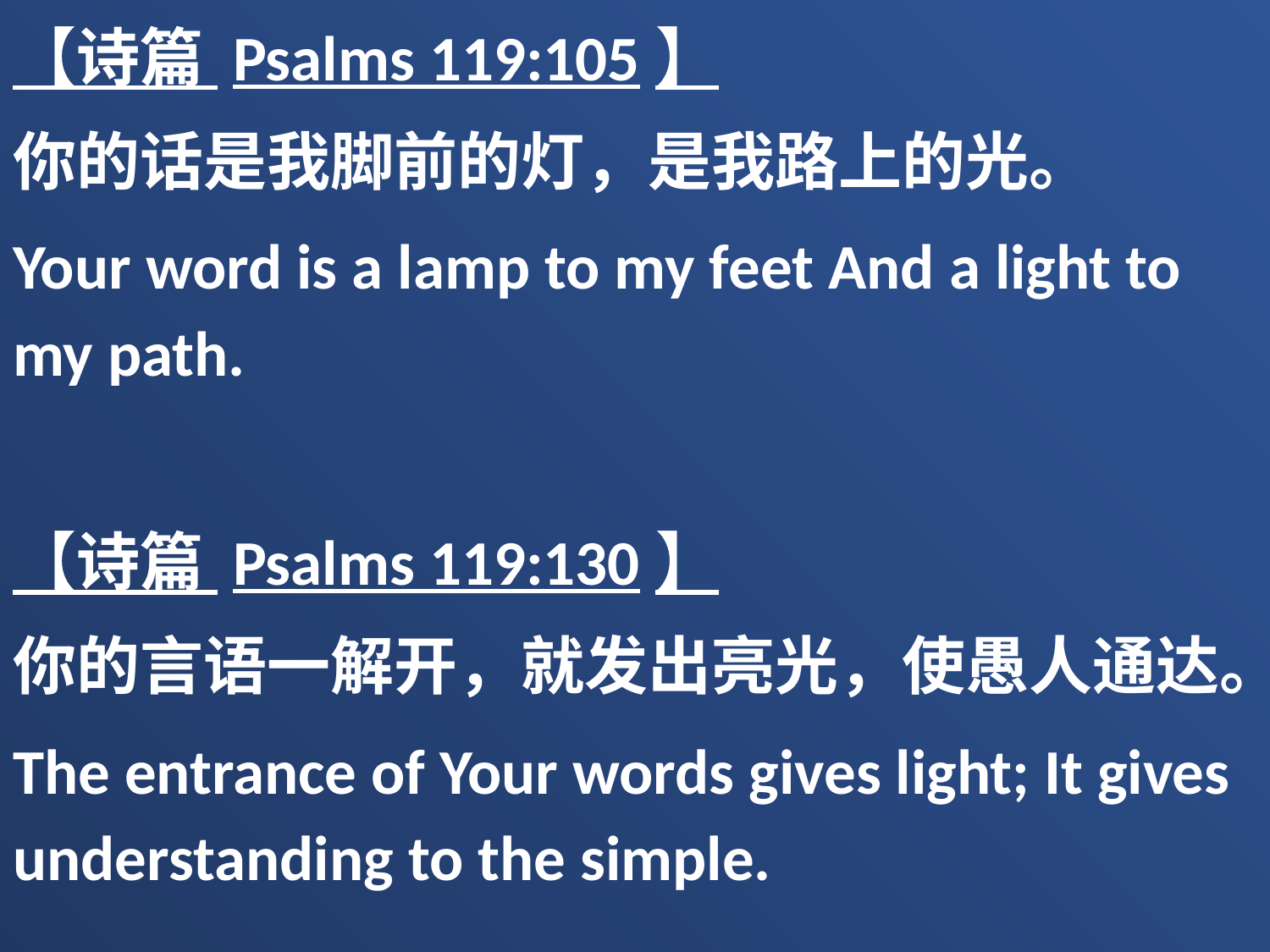

【诗篇 Psalms 119:105】
你的话是我脚前的灯，是我路上的光。
Your word is a lamp to my feet And a light to my path.

【诗篇 Psalms 119:130】
你的言语一解开，就发出亮光，使愚人通达。
The entrance of Your words gives light; It gives understanding to the simple.